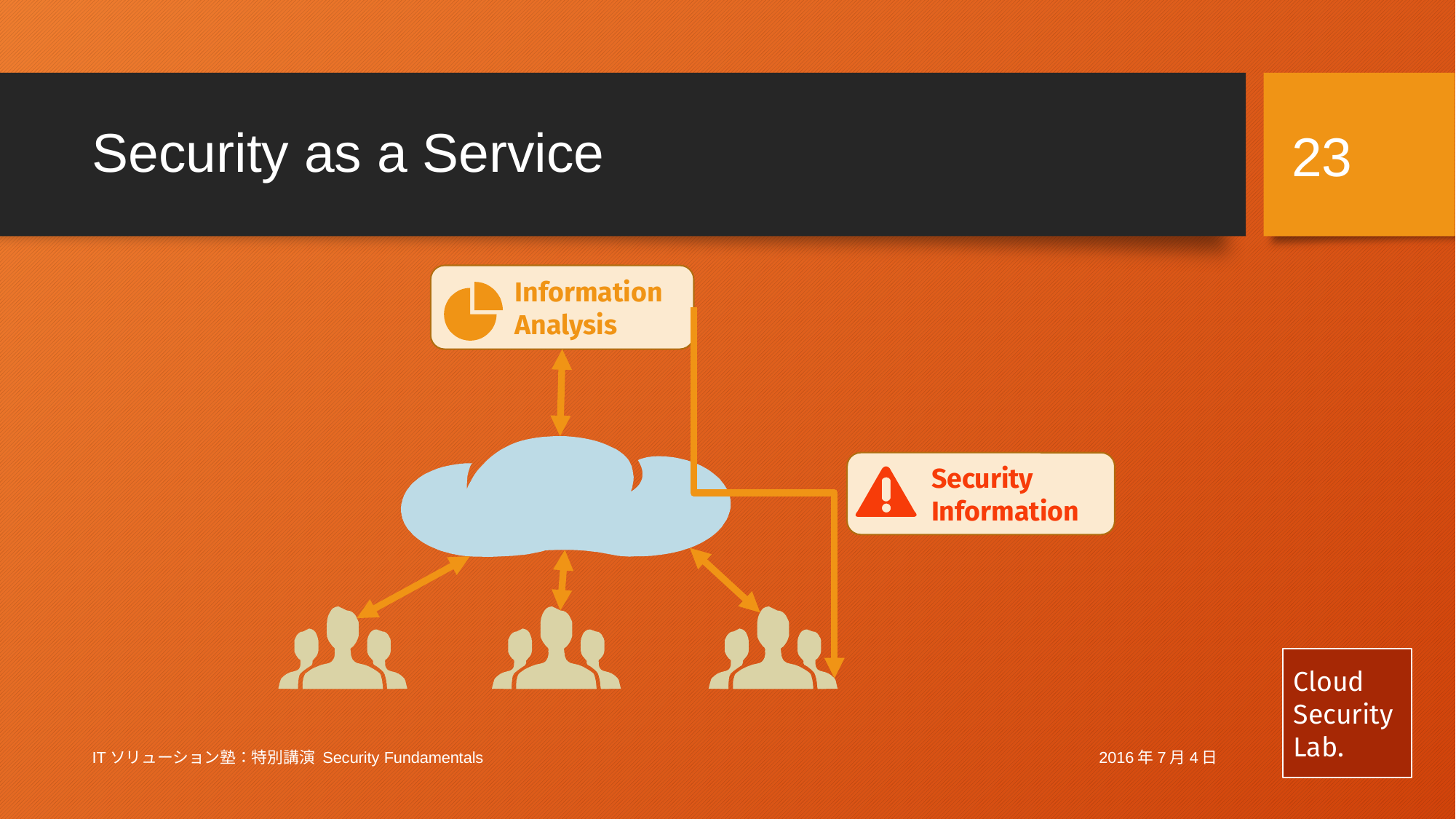

23
# Security as a Service
Information
Analysis

Security
Information

2016年7月4日
ITソリューション塾：特別講演 Security Fundamentals